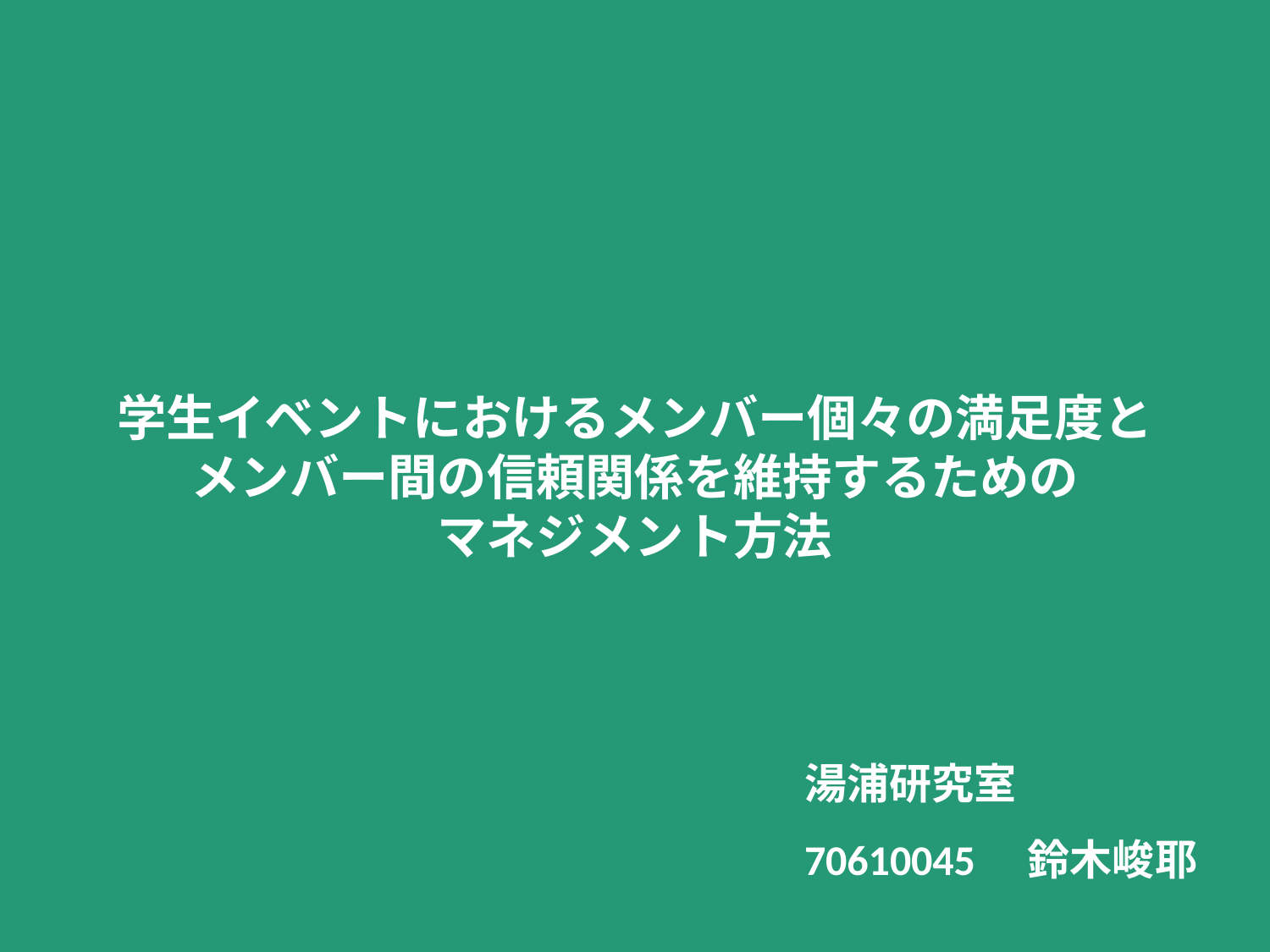

学生イベントにおけるメンバー個々の満足度と
メンバー間の信頼関係を維持するための
マネジメント方法
湯浦研究室
70610045　鈴木峻耶